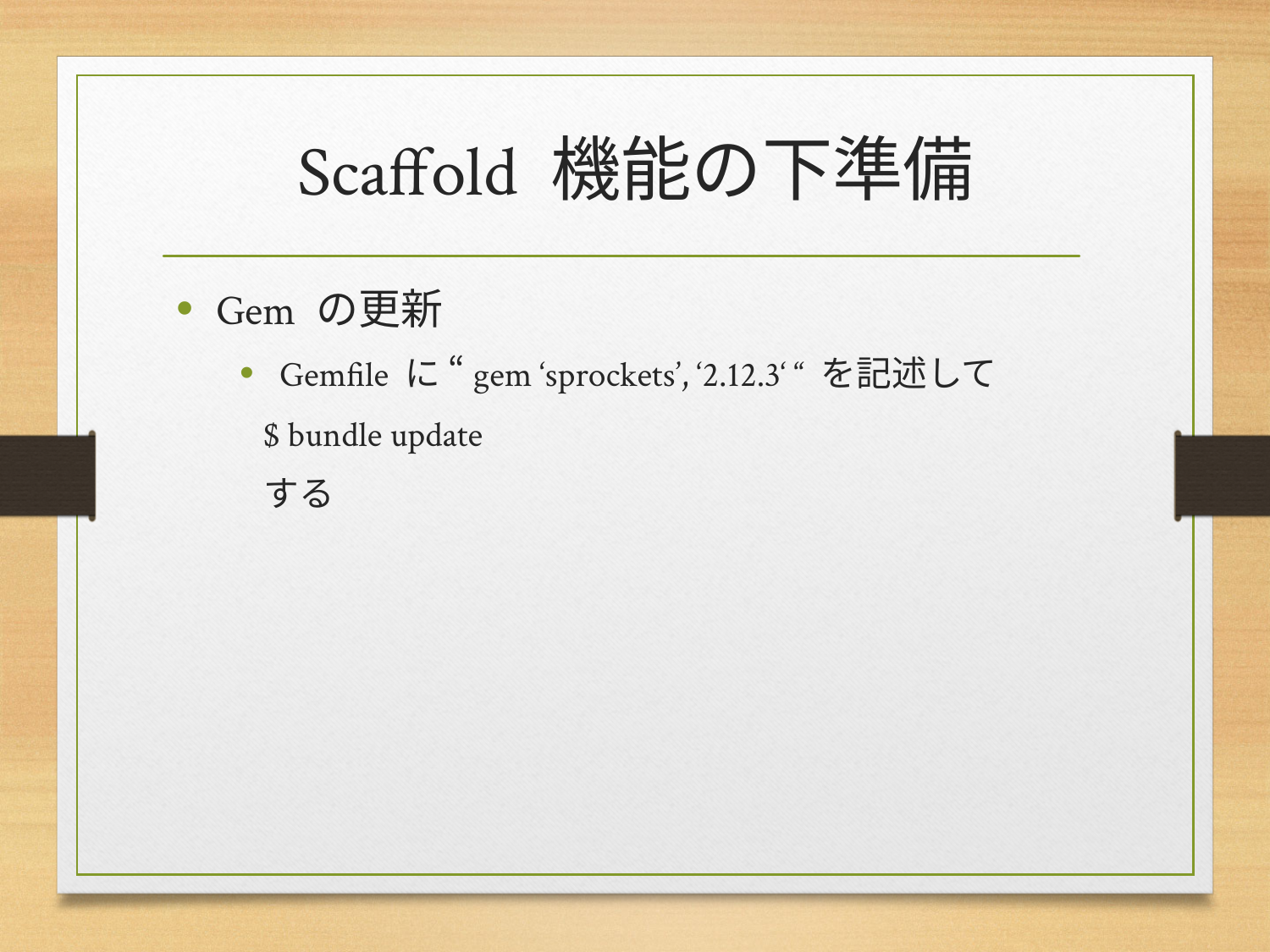

# Scaffold 機能の下準備
Gem の更新
Gemfile に “gem ‘sprockets’, ‘2.12.3‘ “ を記述して
   $ bundle update
  する